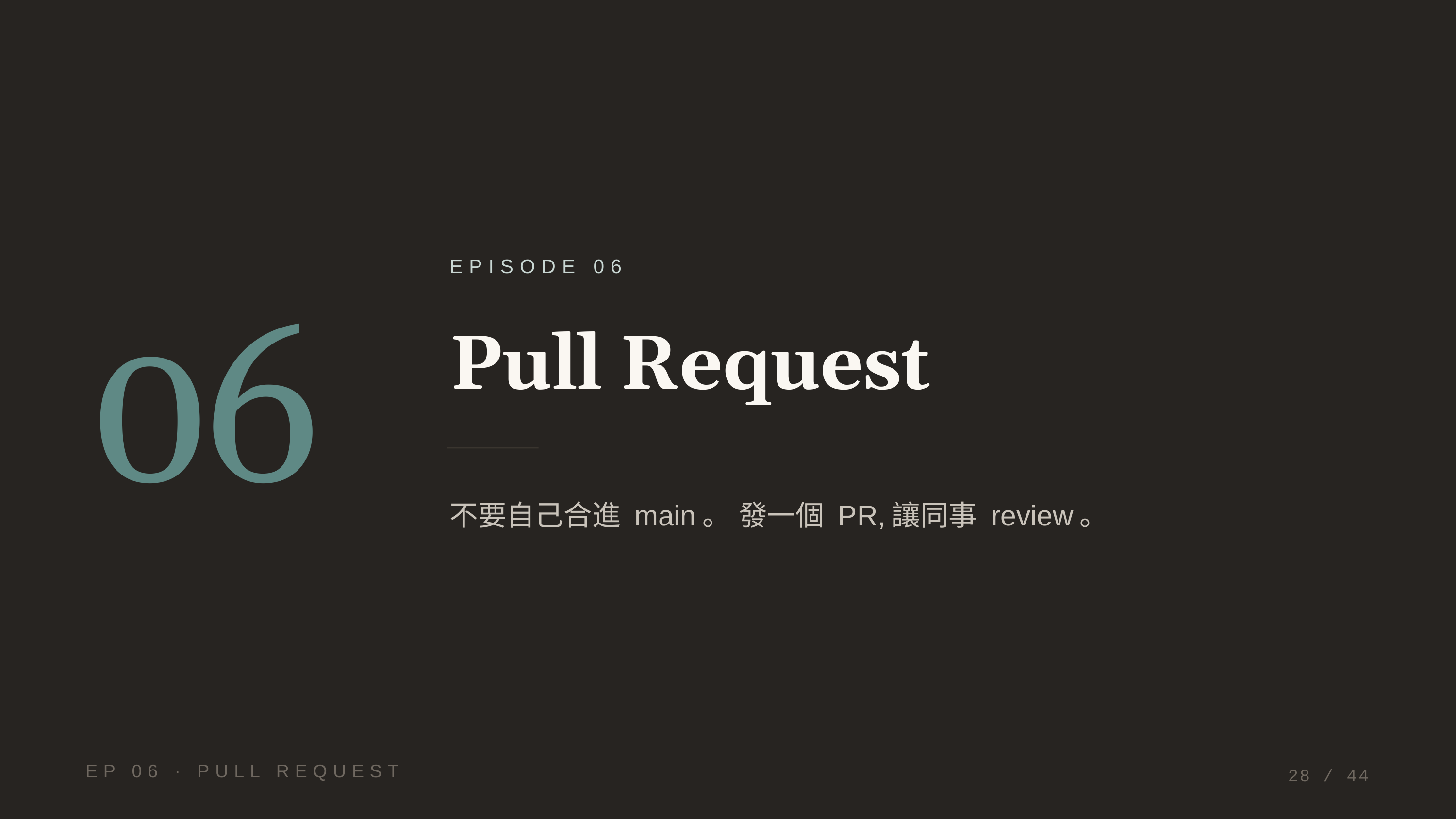

EPISODE 06
06
Pull Request

不要自己合進 main。 發一個 PR,讓同事 review。
EP 06 · PULL REQUEST
28 / 44